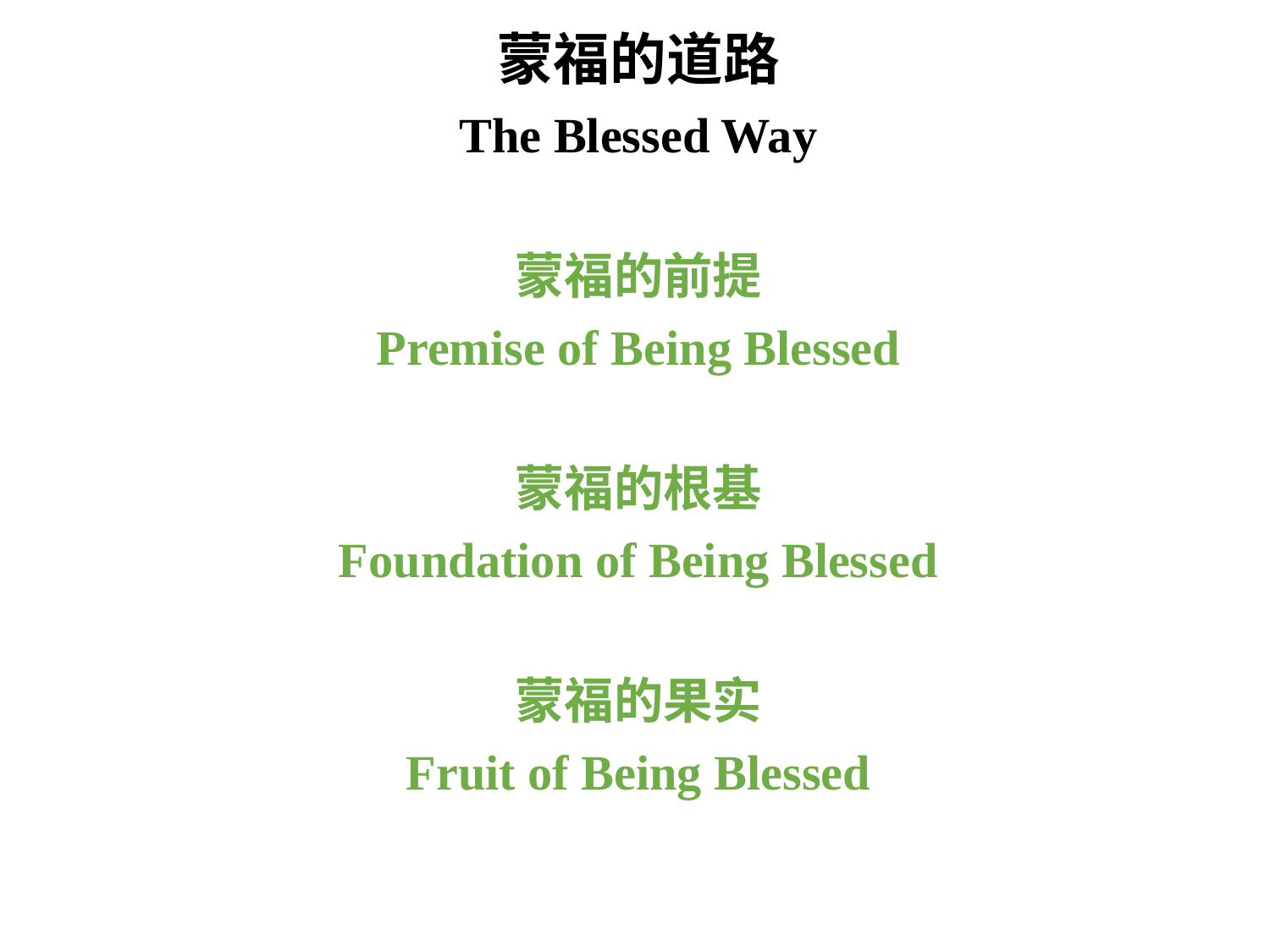

蒙福的道路
The Blessed Way

蒙福的前提
Premise of Being Blessed

蒙福的根基
Foundation of Being Blessed

蒙福的果实
Fruit of Being Blessed